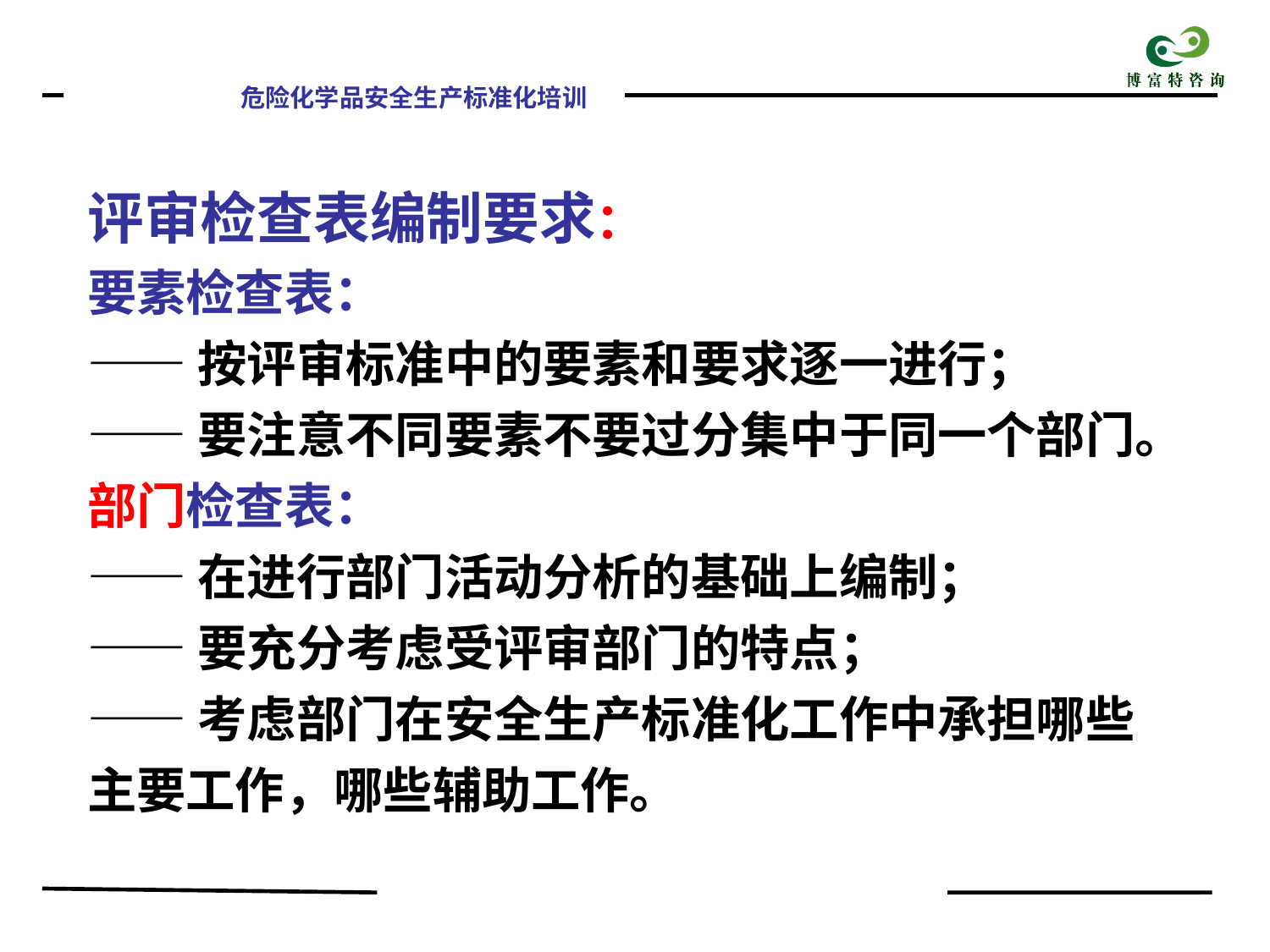

评审检查表编制要求：
要素检查表：
——按评审标准中的要素和要求逐一进行；
——要注意不同要素不要过分集中于同一个部门。
部门检查表：
——在进行部门活动分析的基础上编制；
——要充分考虑受评审部门的特点；
——考虑部门在安全生产标准化工作中承担哪些主要工作，哪些辅助工作。